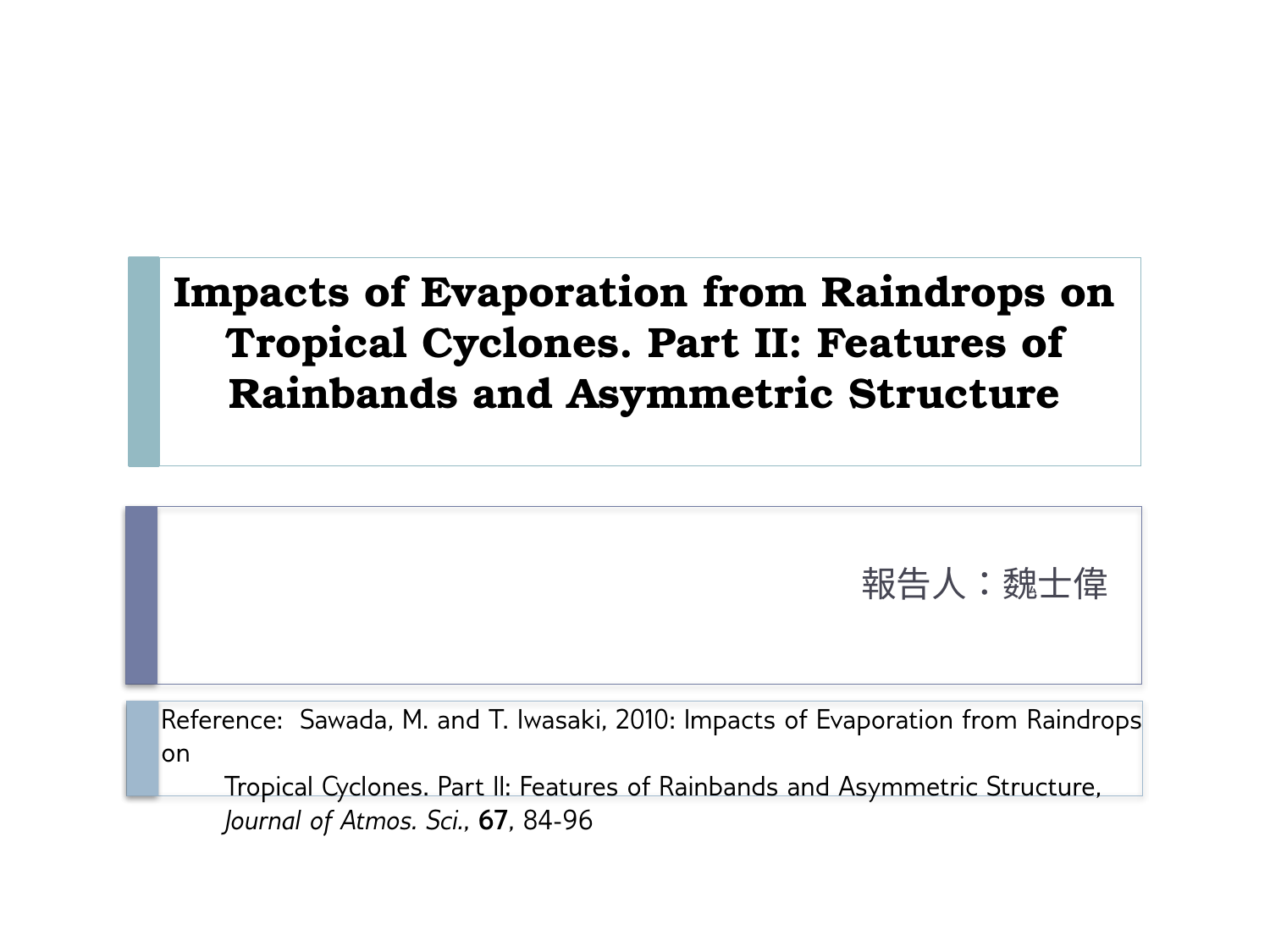

# Impacts of Evaporation from Raindrops on Tropical Cyclones. Part II: Features of Rainbands and Asymmetric Structure
報告人：魏士偉
Reference:  Sawada, M. and T. Iwasaki, 2010: Impacts of Evaporation from Raindrops on
　　Tropical Cyclones. Part II: Features of Rainbands and Asymmetric Structure,
　　Journal of Atmos. Sci., 67, 84-96